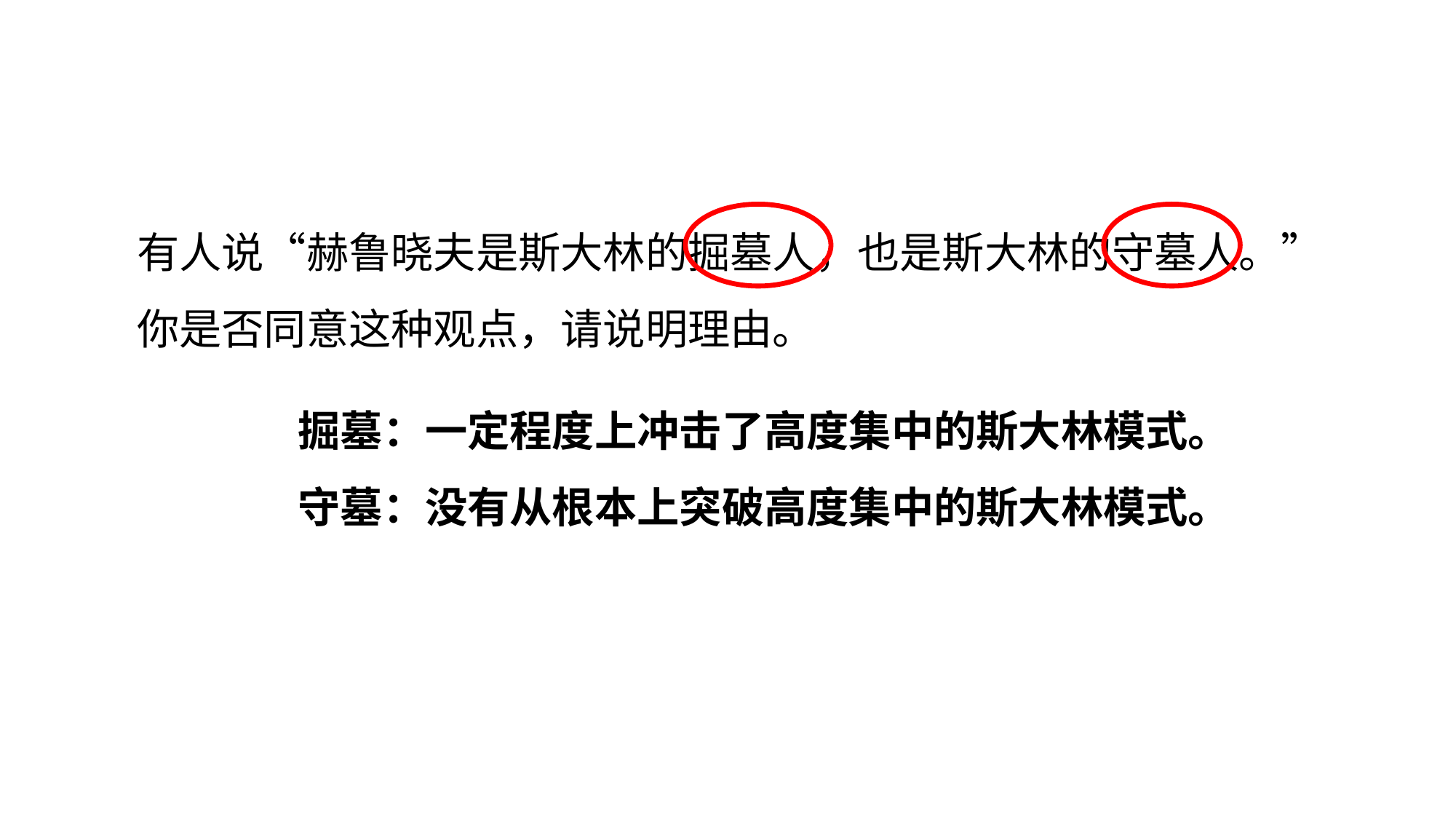

有人说“赫鲁晓夫是斯大林的掘墓人，也是斯大林的守墓人。”你是否同意这种观点，请说明理由。

掘墓：一定程度上冲击了高度集中的斯大林模式。
守墓：没有从根本上突破高度集中的斯大林模式。